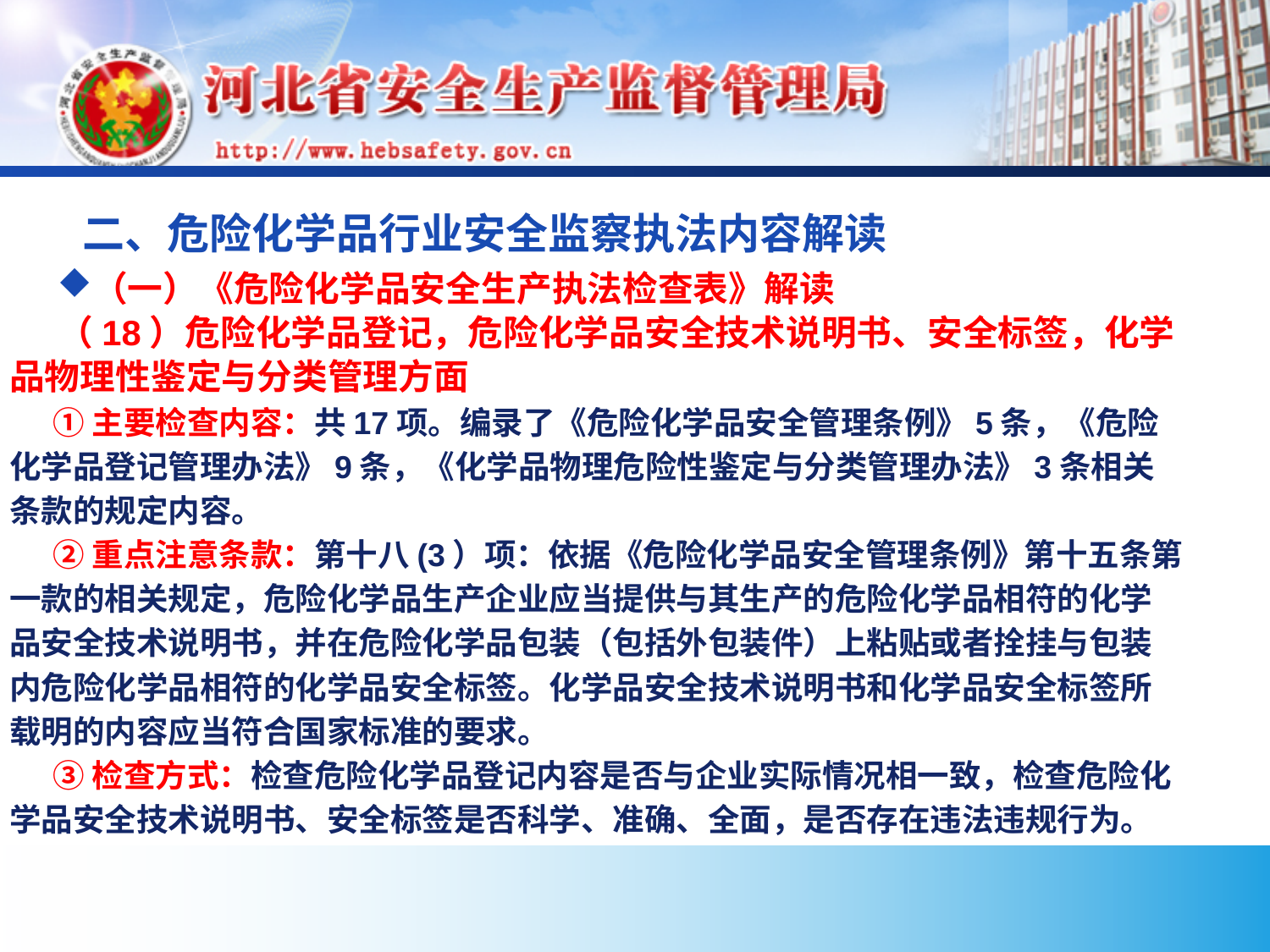

# 二、危险化学品行业安全监察执法内容解读
（一）《危险化学品安全生产执法检查表》解读
     （18）危险化学品登记，危险化学品安全技术说明书、安全标签，化学品物理性鉴定与分类管理方面
      ①主要检查内容：共17项。编录了《危险化学品安全管理条例》5条，《危险化学品登记管理办法》9条，《化学品物理危险性鉴定与分类管理办法》3条相关条款的规定内容。
      ②重点注意条款：第十八(3）项：依据《危险化学品安全管理条例》第十五条第一款的相关规定，危险化学品生产企业应当提供与其生产的危险化学品相符的化学品安全技术说明书，并在危险化学品包装（包括外包装件）上粘贴或者拴挂与包装内危险化学品相符的化学品安全标签。化学品安全技术说明书和化学品安全标签所载明的内容应当符合国家标准的要求。
      ③检查方式：检查危险化学品登记内容是否与企业实际情况相一致，检查危险化学品安全技术说明书、安全标签是否科学、准确、全面，是否存在违法违规行为。